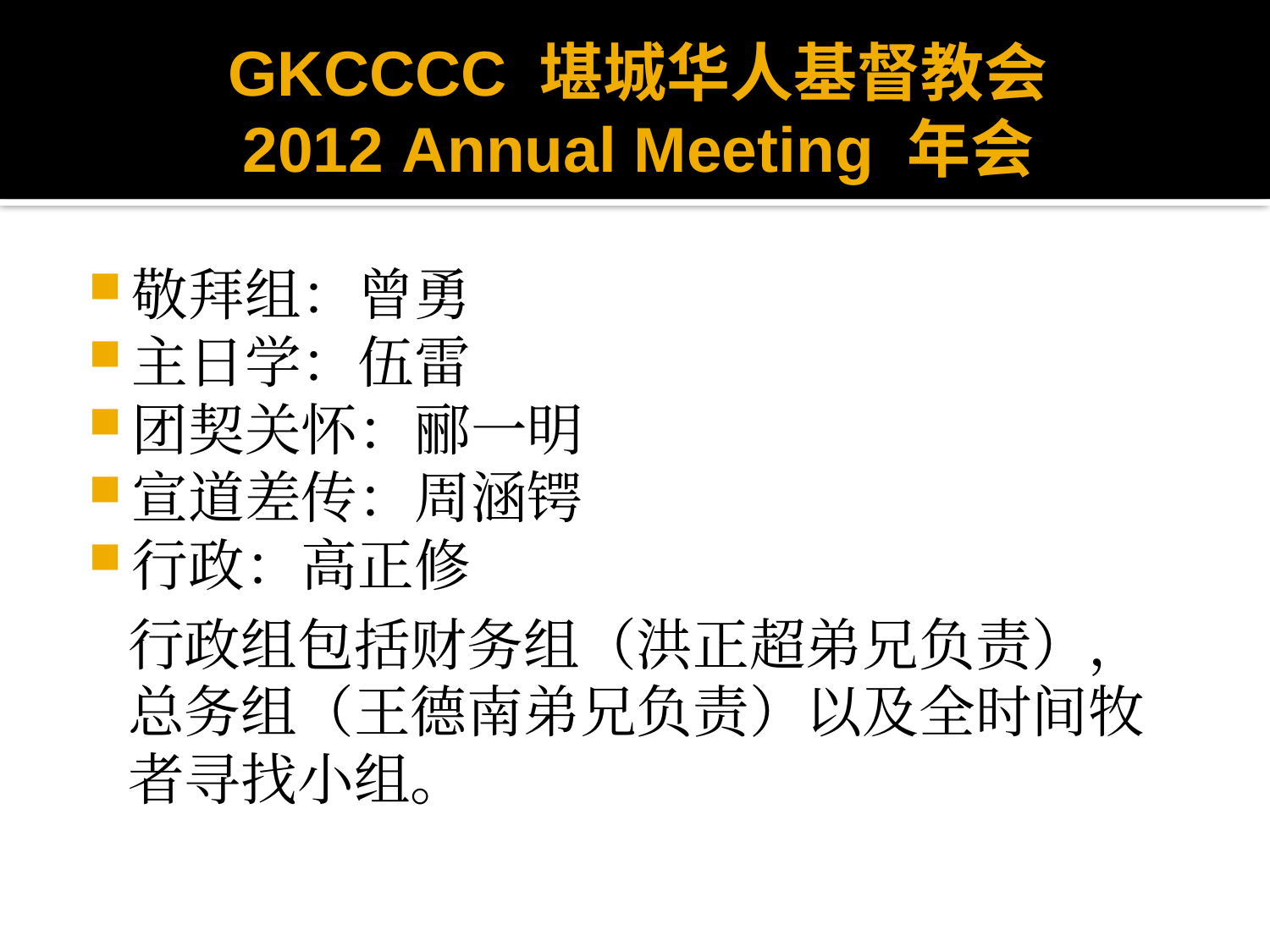

# GKCCCC 堪城华人基督教会 2012 Annual Meeting 年会
敬拜组：曾勇
主日学：伍雷
团契关怀：郦一明
宣道差传：周涵锷
行政：高正修
行政组包括财务组（洪正超弟兄负责），总务组（王德南弟兄负责）以及全时间牧者寻找小组。